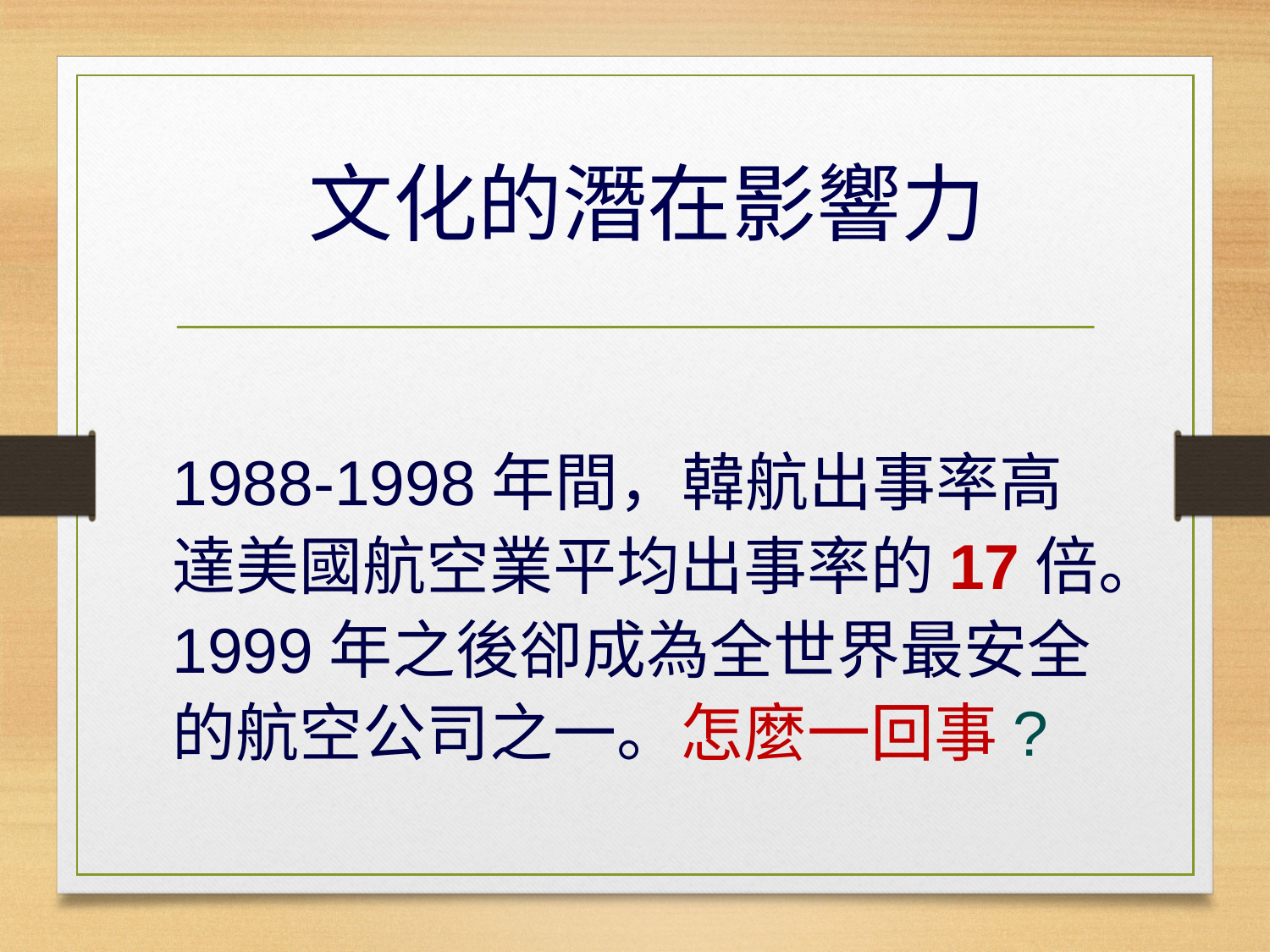

# 文化的潛在影響力
1988-1998年間，韓航出事率高達美國航空業平均出事率的17倍。1999年之後卻成為全世界最安全的航空公司之一。怎麼一回事?